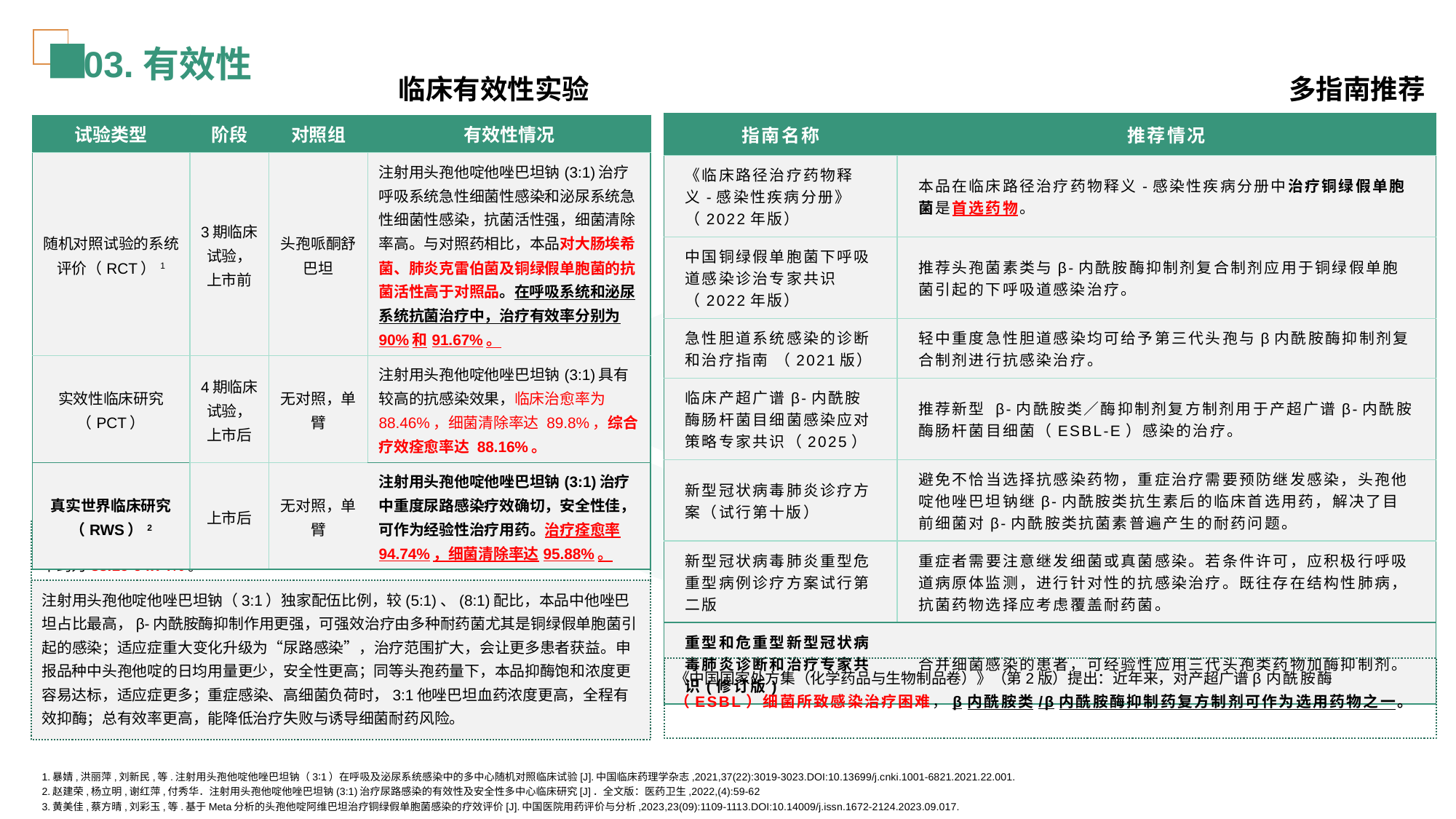

03.有效性
临床有效性实验
多指南推荐
| 指南名称 | 推荐情况 |
| --- | --- |
| 《临床路径治疗药物释义-感染性疾病分册》（2022年版） | 本品在临床路径治疗药物释义-感染性疾病分册中治疗铜绿假单胞菌是首选药物。 |
| 中国铜绿假单胞菌下呼吸道感染诊治专家共识（2022年版） | 推荐头孢菌素类与β-内酰胺酶抑制剂复合制剂应用于铜绿假单胞菌引起的下呼吸道感染治疗。 |
| 急性胆道系统感染的诊断和治疗指南 （2021版） | 轻中重度急性胆道感染均可给予第三代头孢与β内酰胺酶抑制剂复合制剂进行抗感染治疗。 |
| 临床产超广谱β⁃内酰胺酶肠杆菌目细菌感染应对策略专家共识（2025） | 推荐新型 β-内酰胺类／酶抑制剂复方制剂用于产超广谱β-内酰胺酶肠杆菌目细菌（ESBL-E）感染的治疗。 |
| 新型冠状病毒肺炎诊疗方案（试行第十版） | 避免不恰当选择抗感染药物，重症治疗需要预防继发感染，头孢他啶他唑巴坦钠继β-内酰胺类抗生素后的临床首选用药，解决了目前细菌对β-内酰胺类抗菌素普遍产生的耐药问题。 |
| 新型冠状病毒肺炎重型危重型病例诊疗方案试行第二版 | 重症者需要注意继发细菌或真菌感染。若条件许可，应积极行呼吸道病原体监测，进行针对性的抗感染治疗。既往存在结构性肺病，抗菌药物选择应考虑覆盖耐药菌。 |
| 重型和危重型新型冠状病毒肺炎诊断和治疗专家共识(修订版) | 合并细菌感染的患者，可经验性应用三代头孢类药物加酶抑制剂。 |
| 试验类型 | 阶段 | 对照组 | 有效性情况 |
| --- | --- | --- | --- |
| 随机对照试验的系统评价（RCT）1 | 3期临床试验，上市前 | 头孢哌酮舒巴坦 | 注射用头孢他啶他唑巴坦钠(3:1)治疗呼吸系统急性细菌性感染和泌尿系统急性细菌性感染，抗菌活性强，细菌清除率高。与对照药相比，本品对大肠埃希菌、肺炎克雷伯菌及铜绿假单胞菌的抗菌活性高于对照品。在呼吸系统和泌尿系统抗菌治疗中，治疗有效率分别为90%和91.67%。 |
| 实效性临床研究（PCT） | 4期临床试验，上市后 | 无对照，单臂 | 注射用头孢他啶他唑巴坦钠(3:1)具有较高的抗感染效果，临床治愈率为88.46%，细菌清除率达 89.8%，综合疗效痊愈率达 88.16%。 |
| 真实世界临床研究（RWS）2 | 上市后 | 无对照，单臂 | 注射用头孢他啶他唑巴坦钠(3:1)治疗中重度尿路感染疗效确切，安全性佳，可作为经验性治疗用药。治疗痊愈率94.74%，细菌清除率达95.88%。 |
临床实验表明：注射用头孢他啶他唑巴坦（3:1）在呼吸系统和泌尿系统的抗菌治疗有效率约为88.16-94.74%。
注射用头孢他啶他唑巴坦钠（3:1）独家配伍比例，较(5:1)、(8:1)配比，本品中他唑巴坦占比最高，β-内酰胺酶抑制作用更强，可强效治疗由多种耐药菌尤其是铜绿假单胞菌引起的感染；适应症重大变化升级为“尿路感染”，治疗范围扩大，会让更多患者获益。申报品种中头孢他啶的日均用量更少，安全性更高；同等头孢药量下，本品抑酶饱和浓度更容易达标，适应症更多；重症感染、高细菌负荷时，3:1他唑巴坦血药浓度更高，全程有效抑酶；总有效率更高，能降低治疗失败与诱导细菌耐药风险。

《中国国家处方集（化学药品与生物制品卷）》（第2版）提出：近年来，对产超广谱β内酰胺酶
（ESBL）细菌所致感染治疗困难，β内酰胺类/β内酰胺酶抑制药复方制剂可作为选用药物之一。
1.暴婧,洪丽萍,刘新民,等.注射用头孢他啶他唑巴坦钠（3∶1）在呼吸及泌尿系统感染中的多中心随机对照临床试验[J].中国临床药理学杂志,2021,37(22):3019-3023.DOI:10.13699/j.cnki.1001-6821.2021.22.001.
2.赵建荣,杨立明,谢红萍,付秀华．注射用头孢他啶他唑巴坦钠(3:1)治疗尿路感染的有效性及安全性多中心临床研究[J]．全文版：医药卫生,2022,(4):59-62
3.黄美佳,蔡方晴,刘彩玉,等.基于Meta分析的头孢他啶阿维巴坦治疗铜绿假单胞菌感染的疗效评价[J].中国医院用药评价与分析,2023,23(09):1109-1113.DOI:10.14009/j.issn.1672-2124.2023.09.017.